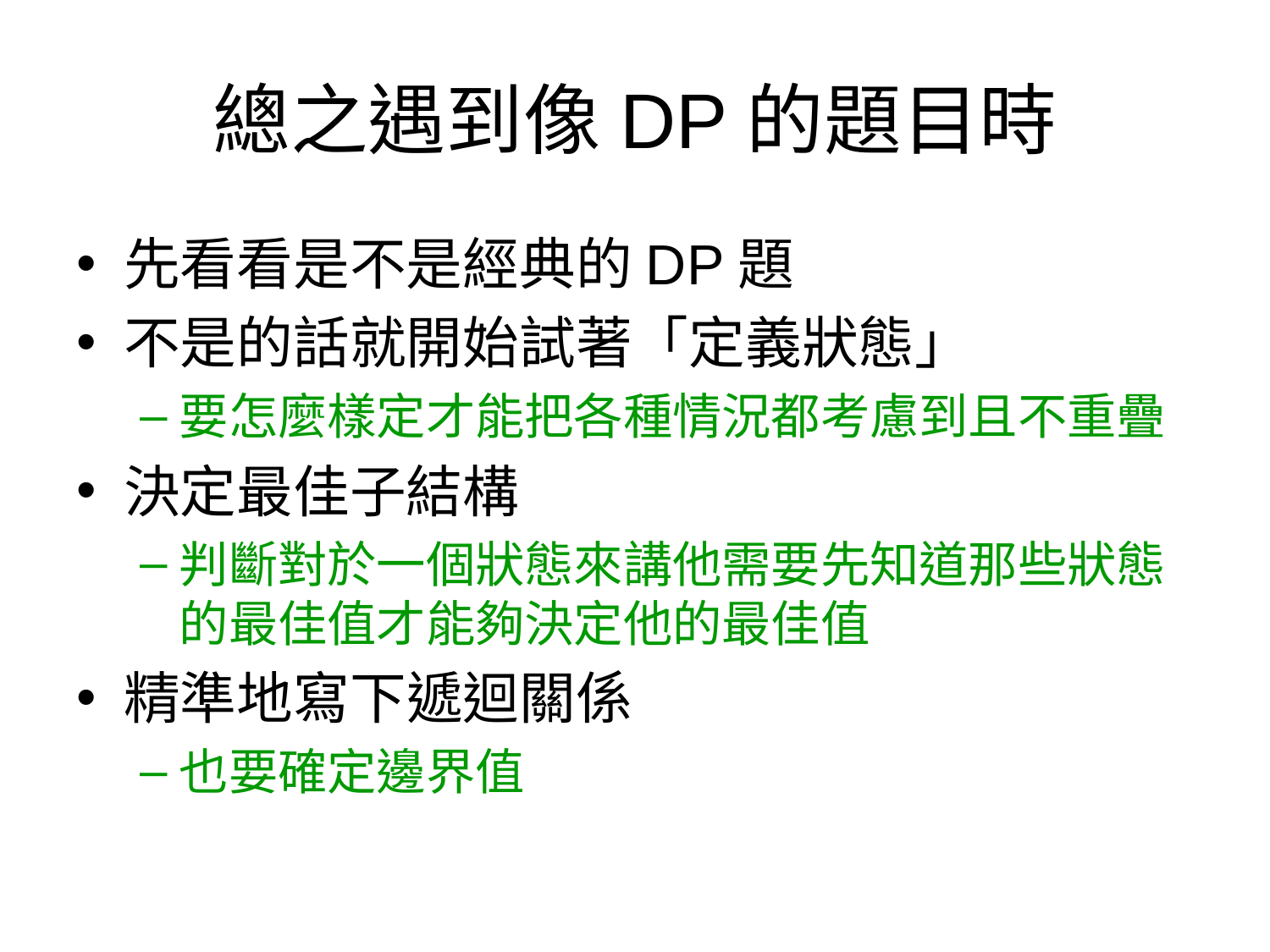

# 總之遇到像DP的題目時
先看看是不是經典的DP題
不是的話就開始試著「定義狀態」
要怎麼樣定才能把各種情況都考慮到且不重疊
決定最佳子結構
判斷對於一個狀態來講他需要先知道那些狀態的最佳值才能夠決定他的最佳值
精準地寫下遞迴關係
也要確定邊界值